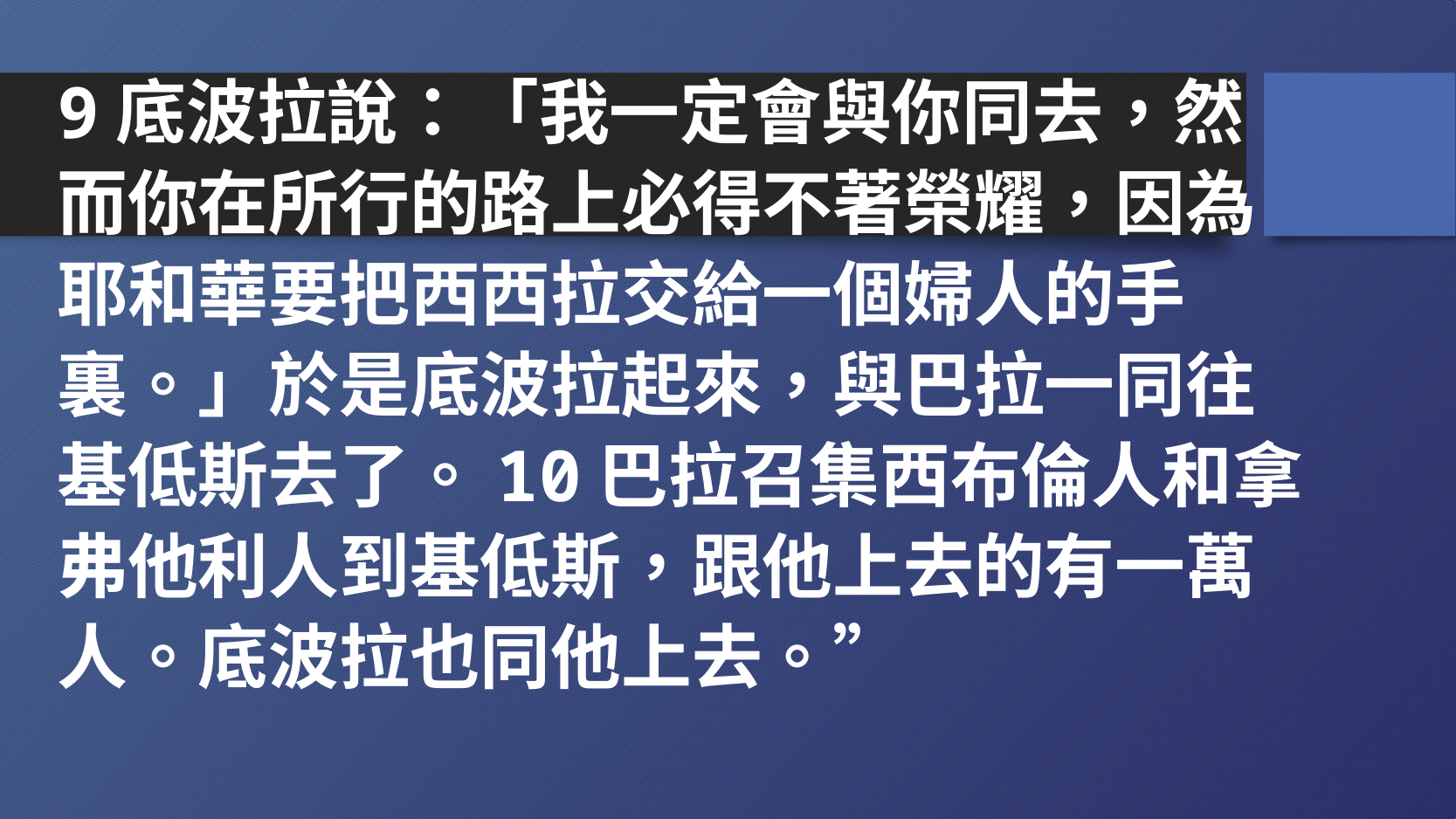

9底波拉說：「我一定會與你同去，然
而你在所行的路上必得不著榮耀，因為
耶和華要把西西拉交給一個婦人的手
裏。」於是底波拉起來，與巴拉一同往
基低斯去了。10巴拉召集西布倫人和拿
弗他利人到基低斯，跟他上去的有一萬
人。底波拉也同他上去。”

#